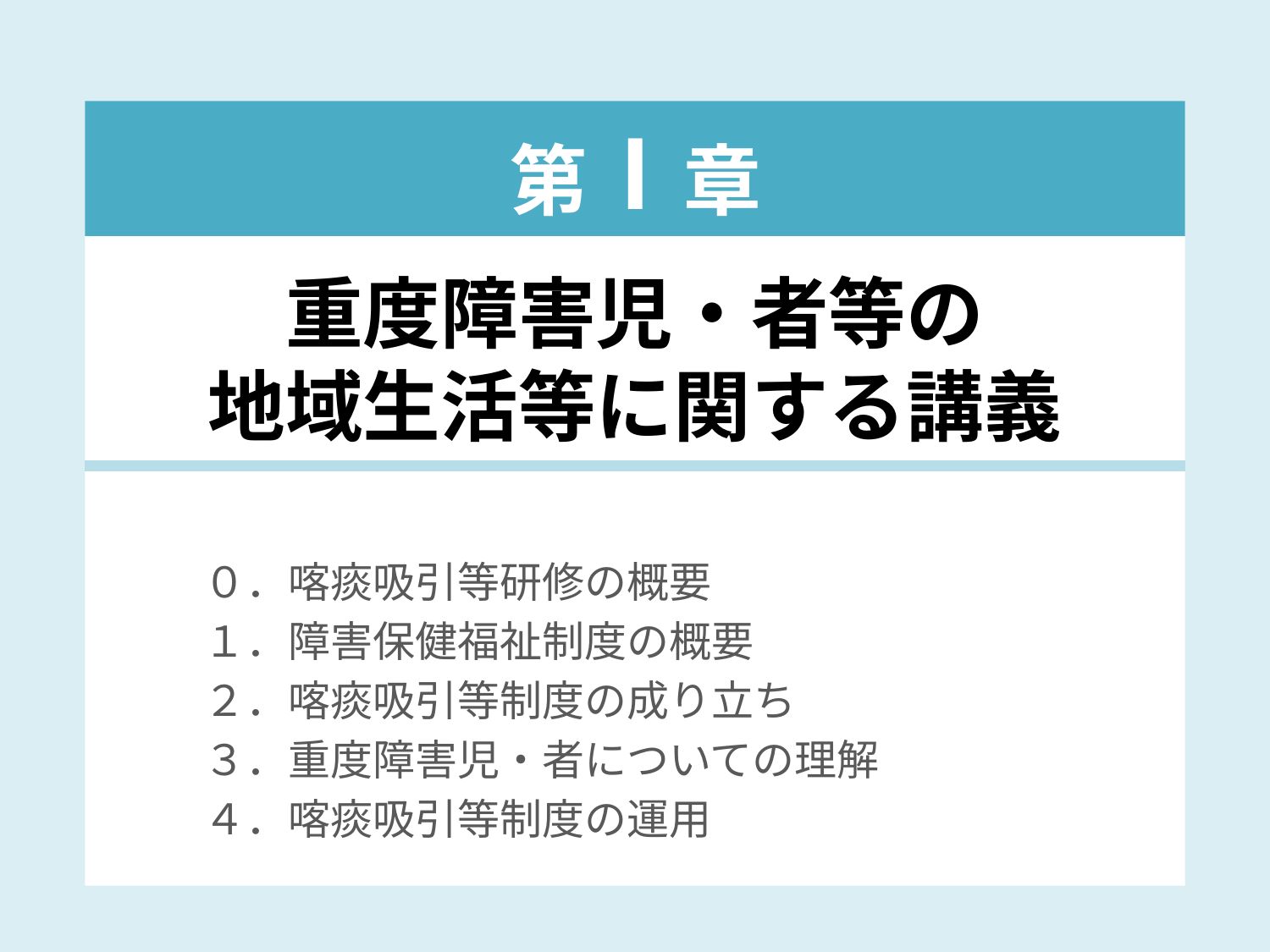

第Ⅰ章
# 重度障害児・者等の 地域生活等に関する講義
０．喀痰吸引等研修の概要
１．障害保健福祉制度の概要
２．喀痰吸引等制度の成り立ち
３．重度障害児・者についての理解
４．喀痰吸引等制度の運用